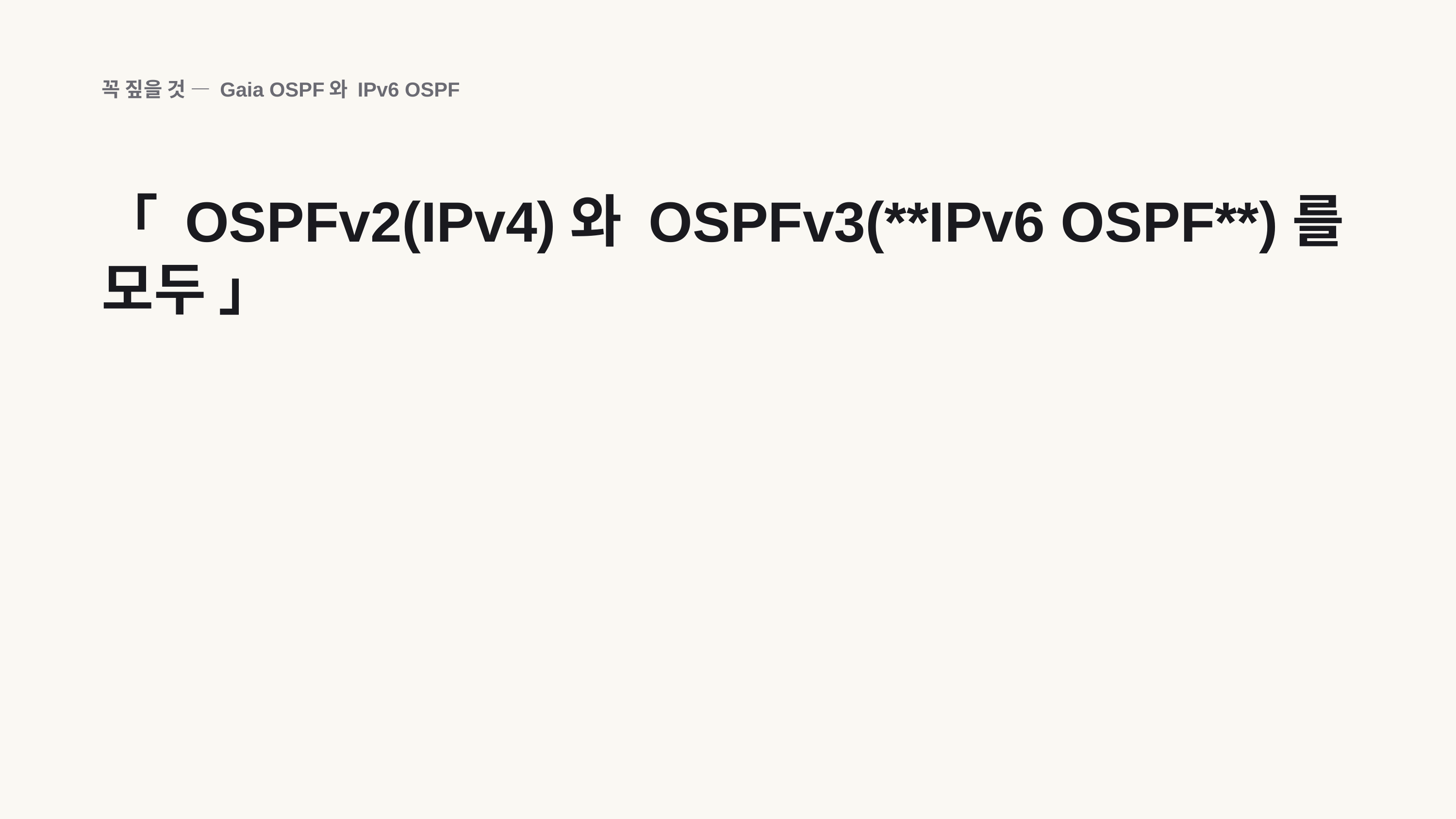

꼭 짚을 것 — Gaia OSPF와 IPv6 OSPF
「 OSPFv2(IPv4)와 OSPFv3(**IPv6 OSPF**)를 모두 」